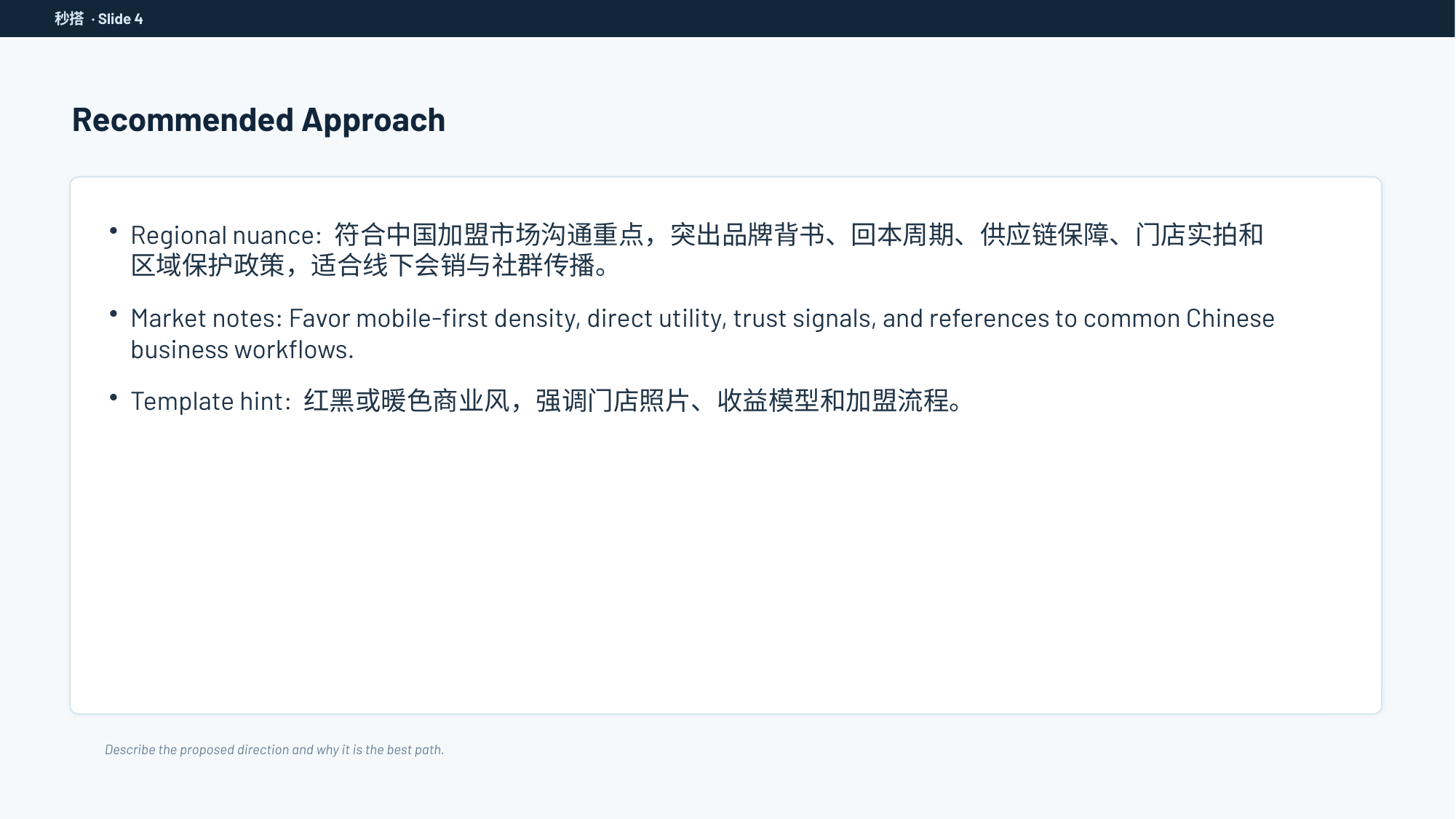

秒搭 · Slide 4
Recommended Approach

Regional nuance: 符合中国加盟市场沟通重点，突出品牌背书、回本周期、供应链保障、门店实拍和区域保护政策，适合线下会销与社群传播。
Market notes: Favor mobile-first density, direct utility, trust signals, and references to common Chinese business workflows.
Template hint: 红黑或暖色商业风，强调门店照片、收益模型和加盟流程。
Describe the proposed direction and why it is the best path.